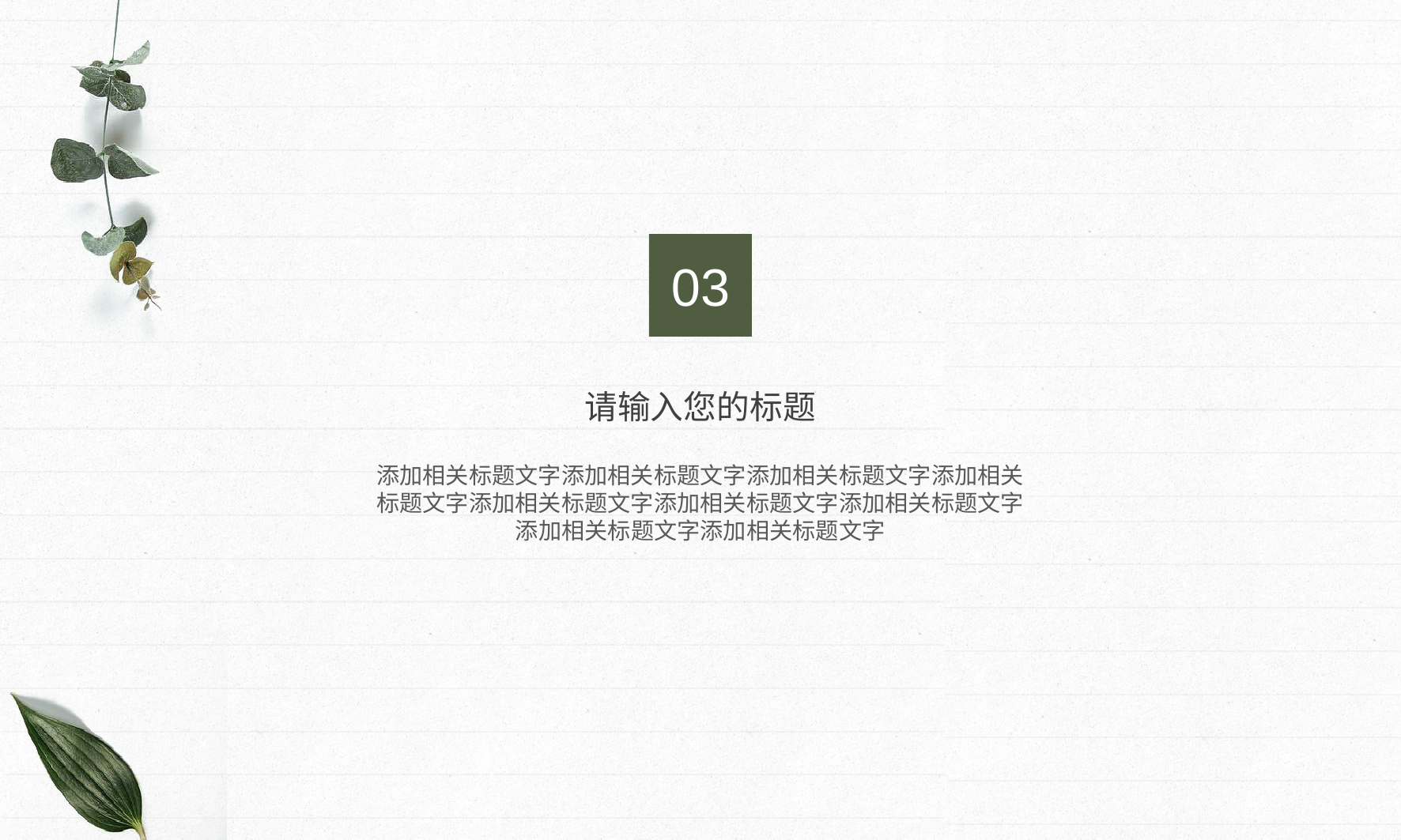

03
请输入您的标题
添加相关标题文字添加相关标题文字添加相关标题文字添加相关标题文字添加相关标题文字添加相关标题文字添加相关标题文字添加相关标题文字添加相关标题文字